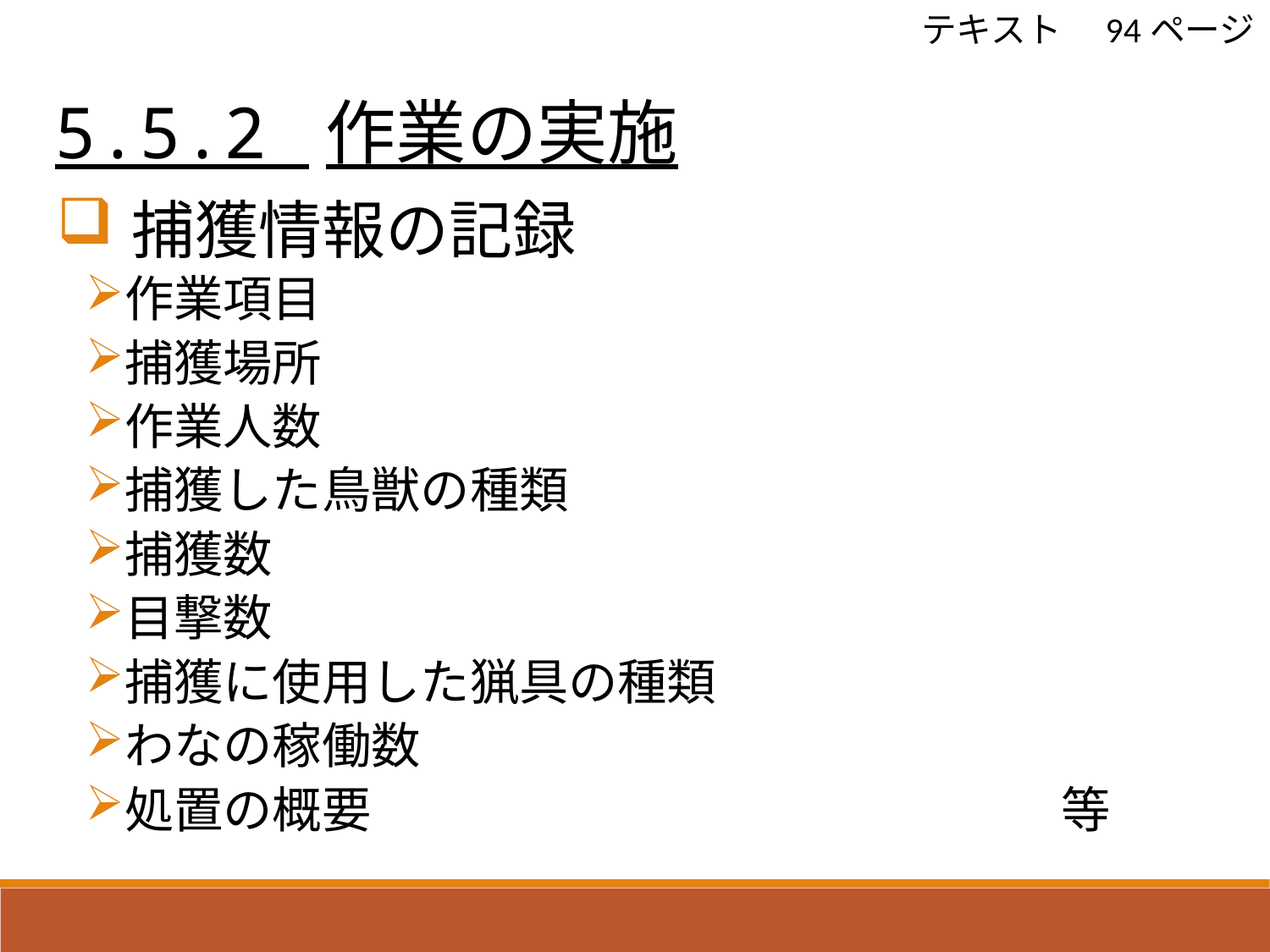

5.5.2 作業の実施
テキスト　94ページ
捕獲情報の記録
作業項目
捕獲場所
作業人数
捕獲した鳥獣の種類
捕獲数
目撃数
捕獲に使用した猟具の種類
わなの稼働数
処置の概要　　　　　　　　　　　　　　等